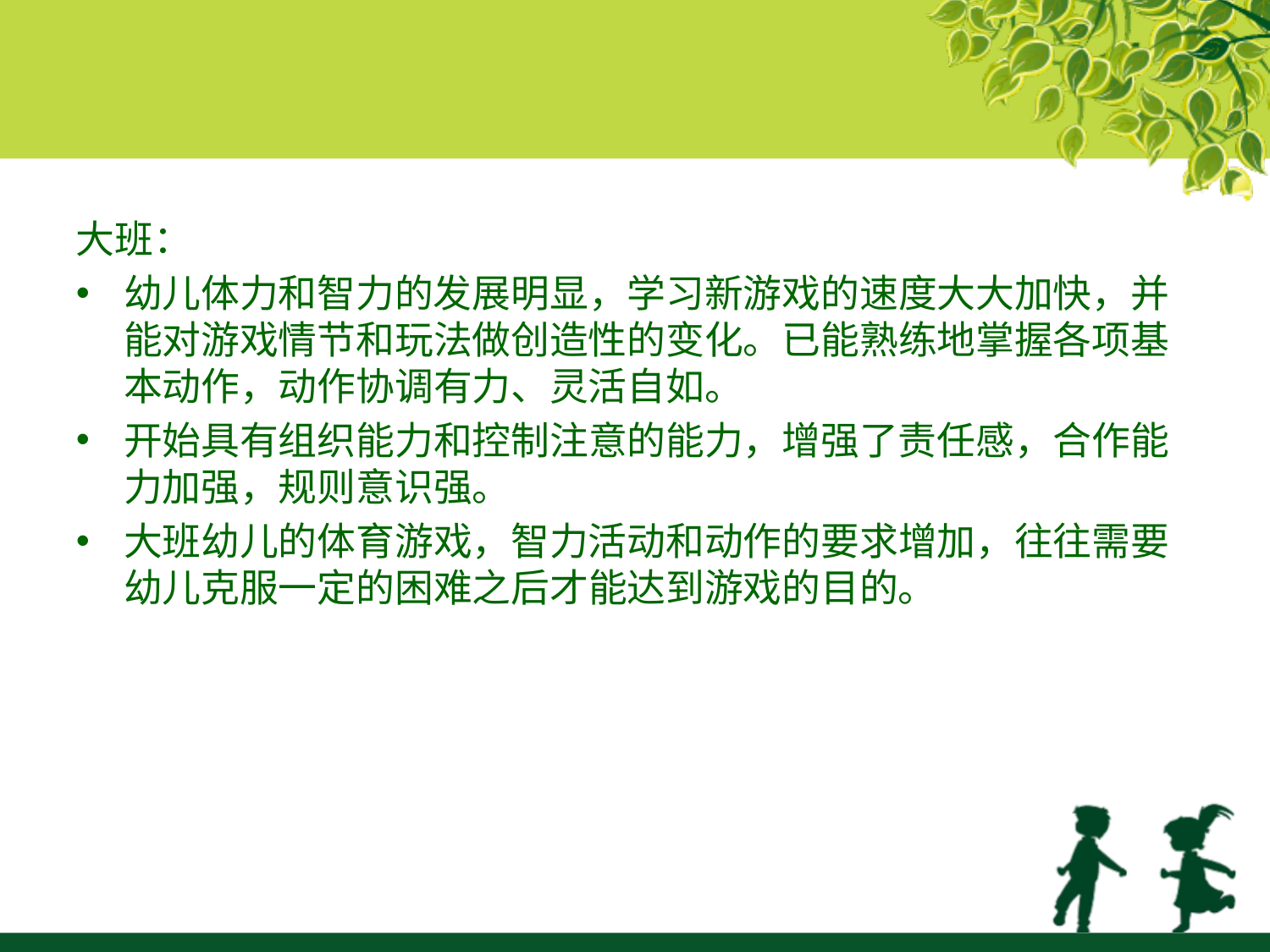

#
大班：
幼儿体力和智力的发展明显，学习新游戏的速度大大加快，并能对游戏情节和玩法做创造性的变化。已能熟练地掌握各项基本动作，动作协调有力、灵活自如。
开始具有组织能力和控制注意的能力，增强了责任感，合作能力加强，规则意识强。
大班幼儿的体育游戏，智力活动和动作的要求增加，往往需要幼儿克服一定的困难之后才能达到游戏的目的。